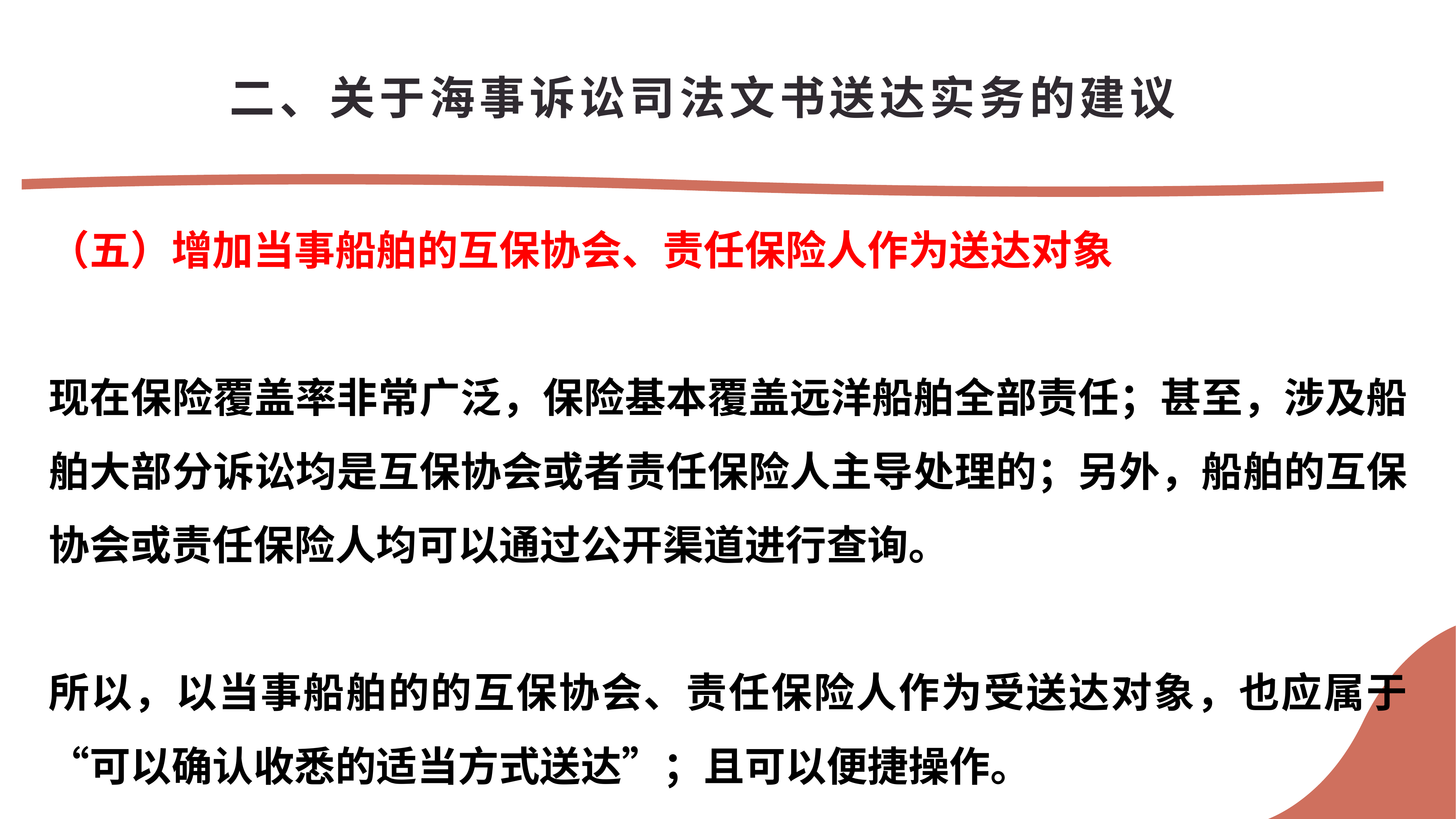

二、关于海事诉讼司法文书送达实务的建议

（五）增加当事船舶的互保协会、责任保险人作为送达对象

现在保险覆盖率非常广泛，保险基本覆盖远洋船舶全部责任；甚至，涉及船舶大部分诉讼均是互保协会或者责任保险人主导处理的；另外，船舶的互保协会或责任保险人均可以通过公开渠道进行查询。

所以，以当事船舶的的互保协会、责任保险人作为受送达对象，也应属于“可以确认收悉的适当方式送达”；且可以便捷操作。